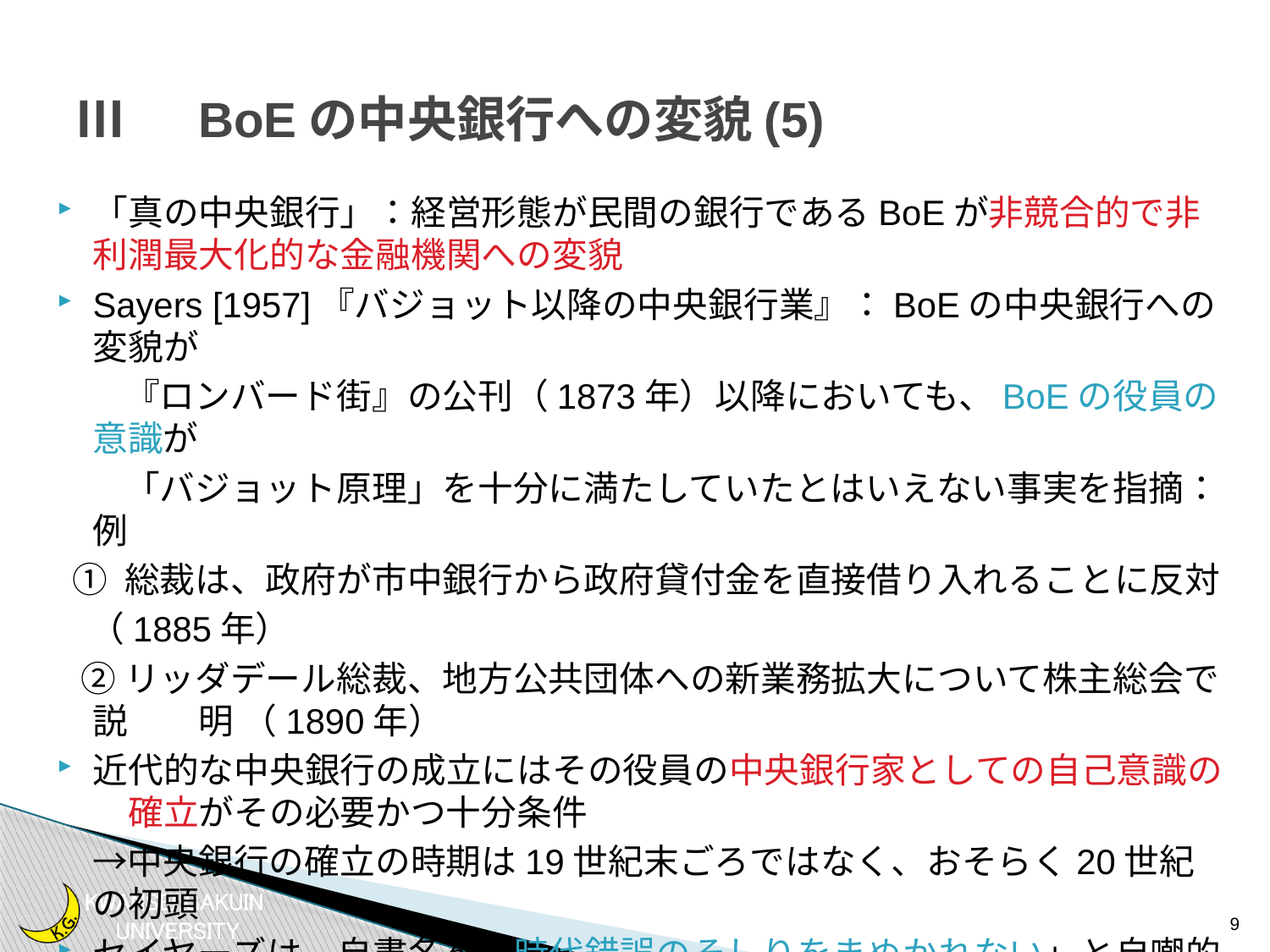

# Ⅲ　BoEの中央銀行への変貌(5)
「真の中央銀行」：経営形態が民間の銀行であるBoEが非競合的で非利潤最大化的な金融機関への変貌
Sayers [1957]『バジョット以降の中央銀行業』：BoEの中央銀行への変貌が
  　 『ロンバード街』の公刊（1873年）以降においても、BoEの役員の意識が
  　 「バジョット原理」を十分に満たしていたとはいえない事実を指摘：例
  ① 総裁は、政府が市中銀行から政府貸付金を直接借り入れることに反対
   （1885年）
   ②リッダデール総裁、地方公共団体への新業務拡大について株主総会で説　　明 （1890年）
近代的な中央銀行の成立にはその役員の中央銀行家としての自己意識の　確立がその必要かつ十分条件
　→中央銀行の確立の時期は19世紀末ごろではなく、おそらく20世紀の初頭
セイヤーズは、自書名を「時代錯誤のそしりをまぬかれない」と自嘲的
9